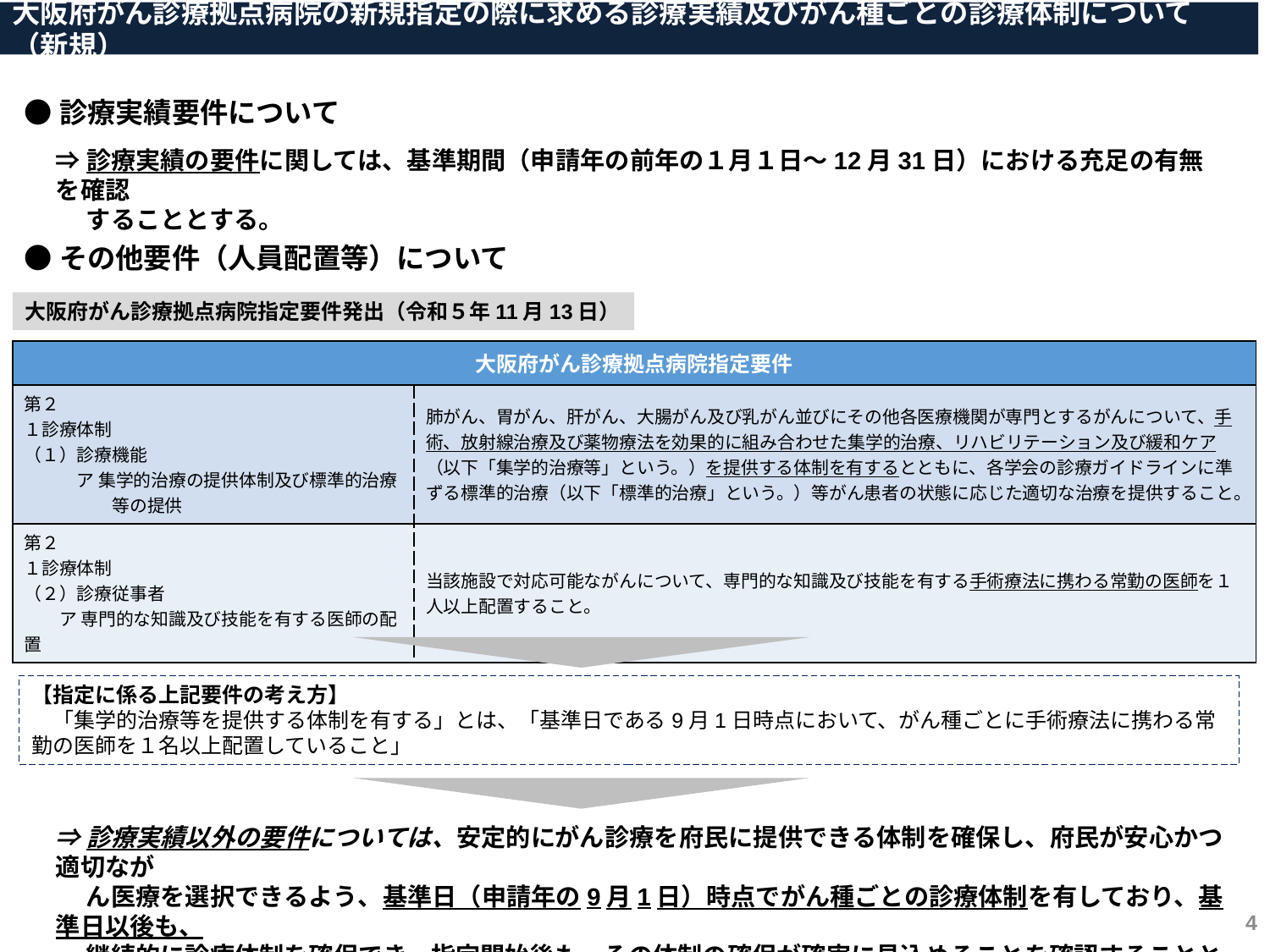

大阪府がん診療拠点病院の新規指定の際に求める診療実績及びがん種ごとの診療体制について（新規）
●診療実績要件について
⇒診療実績の要件に関しては、基準期間（申請年の前年の１月１日～12月31日）における充足の有無を確認
　 することとする。
●その他要件（人員配置等）について
大阪府がん診療拠点病院指定要件発出（令和５年11月13日）
| 大阪府がん診療拠点病院指定要件 | 大阪府がん診療拠点病院指定要件 |
| --- | --- |
| 第２ １診療体制 （１）診療機能 　　　ア 集学的治療の提供体制及び標準的治療 　　　　　等の提供 | 肺がん、胃がん、肝がん、大腸がん及び乳がん並びにその他各医療機関が専門とするがんについて、手術、放射線治療及び薬物療法を効果的に組み合わせた集学的治療、リハビリテーション及び緩和ケア（以下「集学的治療等」という。）を提供する体制を有するとともに、各学会の診療ガイドラインに準ずる標準的治療（以下「標準的治療」という。）等がん患者の状態に応じた適切な治療を提供すること。 |
| 第２ １診療体制 （２）診療従事者 　　ア 専門的な知識及び技能を有する医師の配置 | 当該施設で対応可能ながんについて、専門的な知識及び技能を有する手術療法に携わる常勤の医師を１人以上配置すること。 |

【指定に係る上記要件の考え方】
　「集学的治療等を提供する体制を有する」とは、「基準日である9月1日時点において、がん種ごとに手術療法に携わる常勤の医師を１名以上配置していること」

⇒診療実績以外の要件については、安定的にがん診療を府民に提供できる体制を確保し、府民が安心かつ適切なが
　 ん医療を選択できるよう、基準日（申請年の9月1日）時点でがん種ごとの診療体制を有しており、基準日以後も、
　 継続的に診療体制を確保でき、指定開始後も、その体制の確保が確実に見込めることを確認することとする。
4